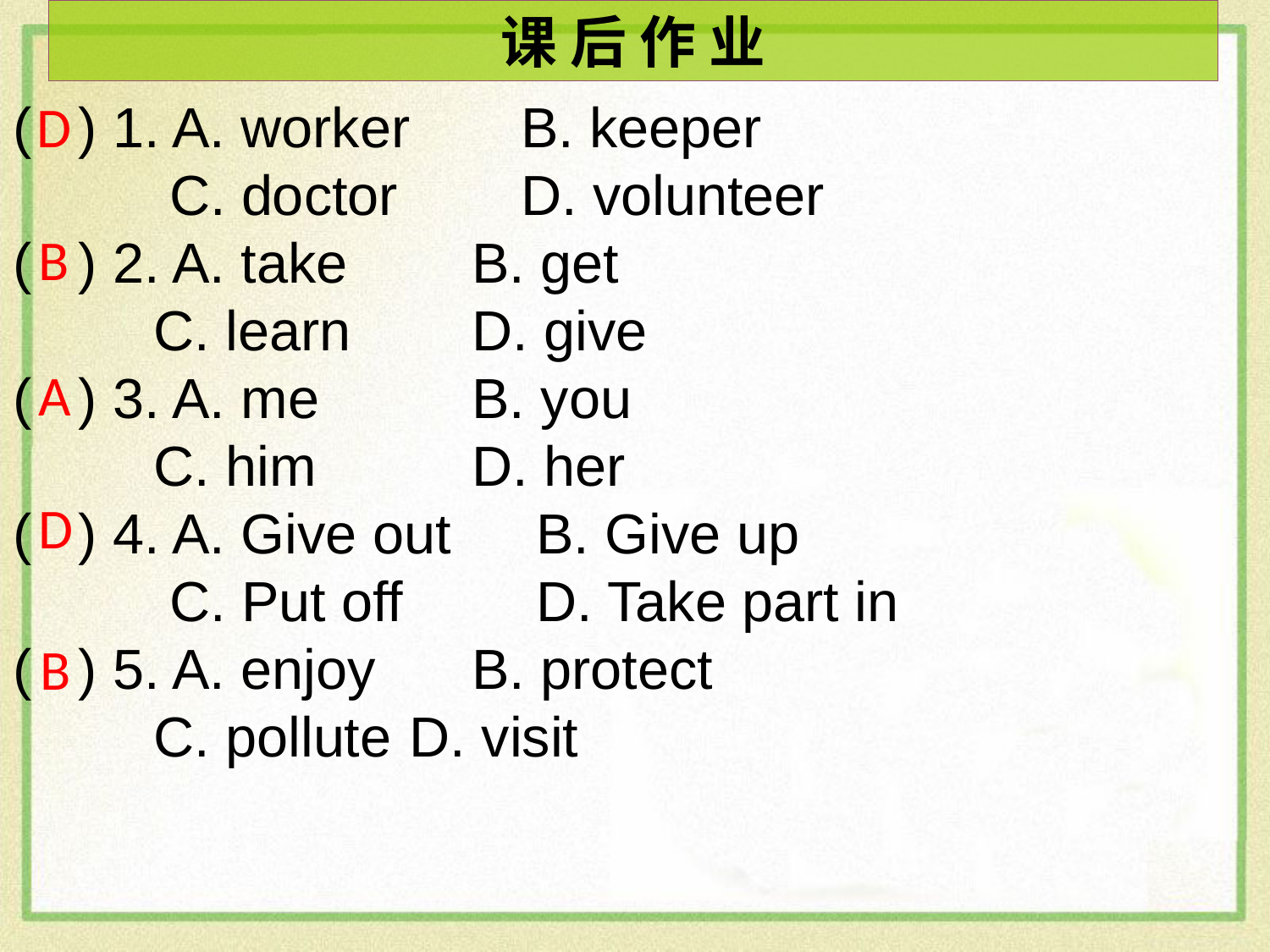

课 后 作 业
D
(   ) 1. A. worker	B. keeper
          C. doctor	D. volunteer
(   ) 2. A. take	     B. get
         C. learn	     D. give
(   ) 3. A. me	     B. you
         C. him	     D. her
(   ) 4. A. Give out	 B. Give up
          C. Put off	 D. Take part in
(   ) 5. A. enjoy	     B. protect
         C. pollute	 D. visit

B
A
D
B